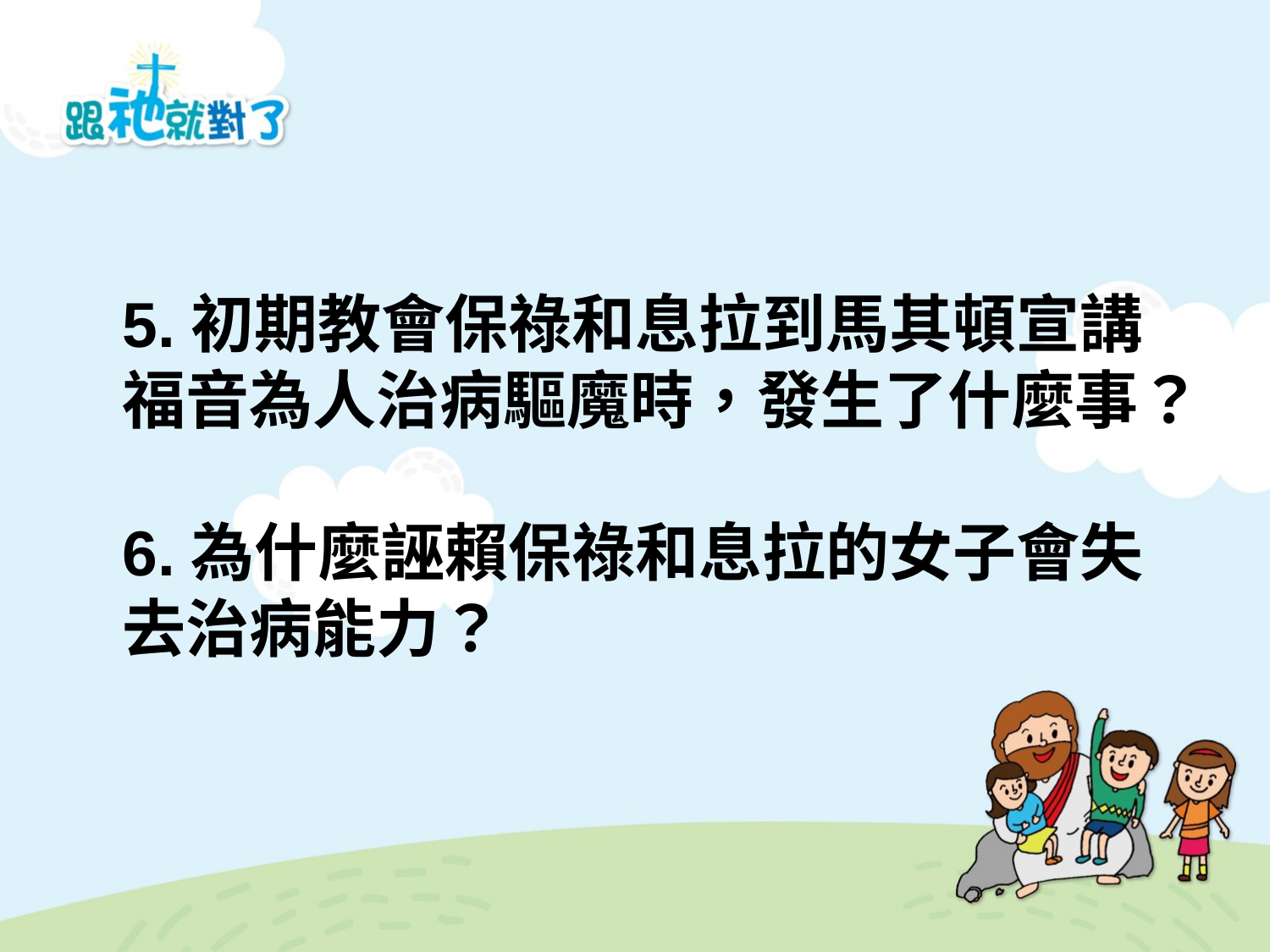

5.初期教會保祿和息拉到馬其頓宣講福音為人治病驅魔時，發生了什麼事？

6.為什麼誣賴保祿和息拉的女子會失去治病能力？